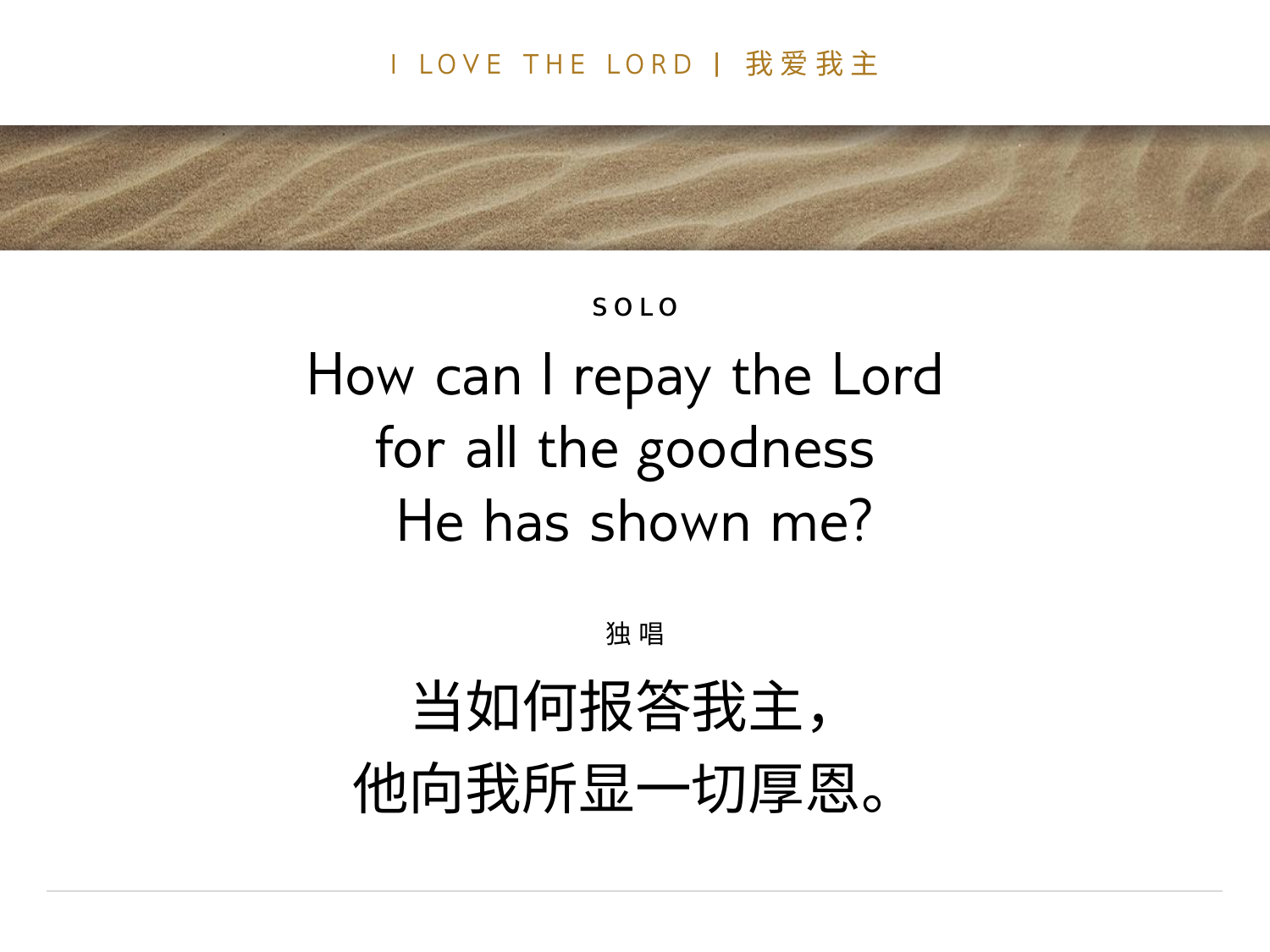

# I LOVE THE LORD | 我爱我主
SOLO
How can I repay the Lord
for all the goodness
He has shown me?

独唱
当如何报答我主，
他向我所显一切厚恩。